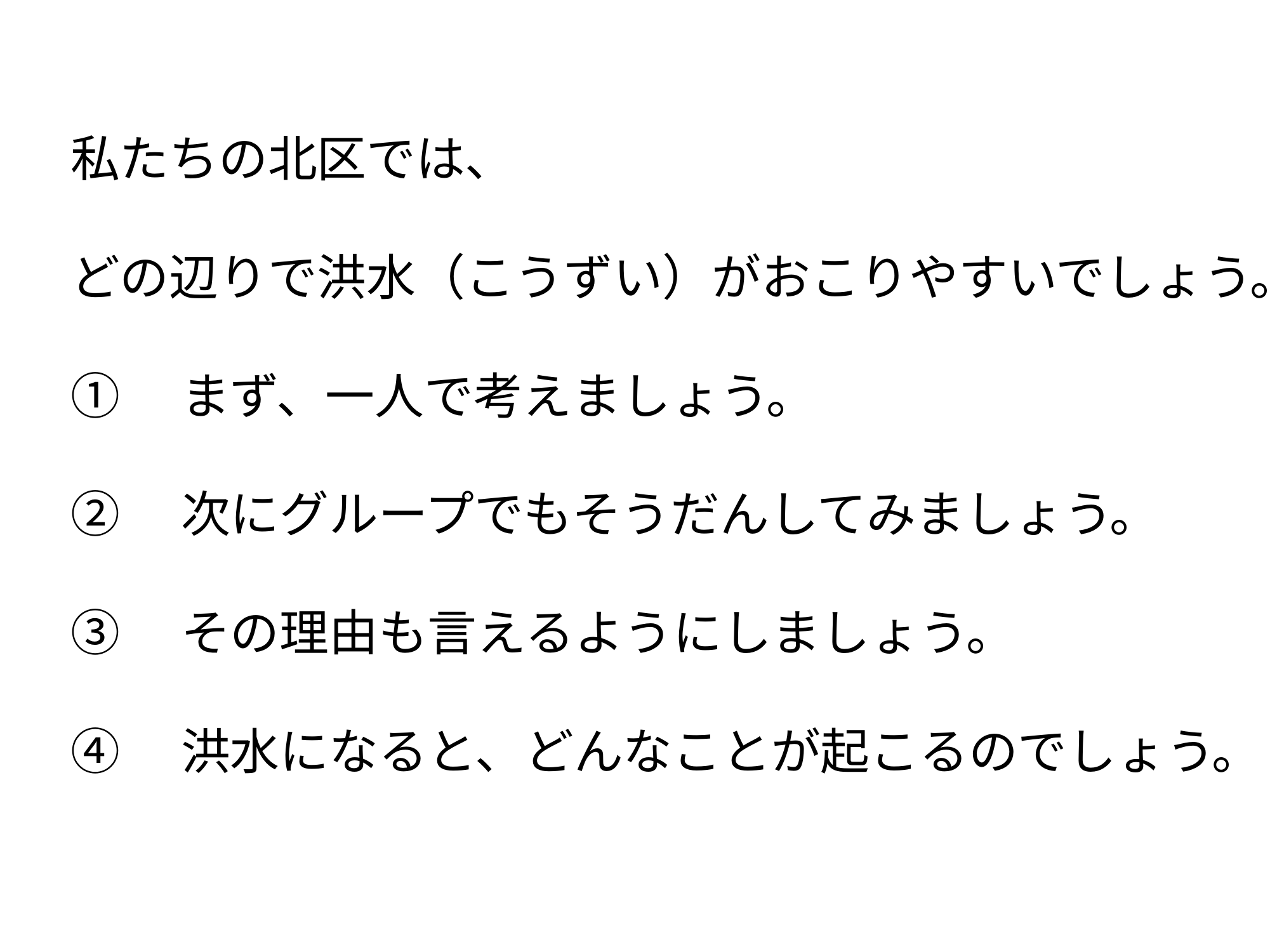

私たちの北区では、

どの辺りで洪水（こうずい）がおこりやすいでしょう。

①　まず、一人で考えましょう。

②　次にグループでもそうだんしてみましょう。

③　その理由も言えるようにしましょう。

④　洪水になると、どんなことが起こるのでしょう。